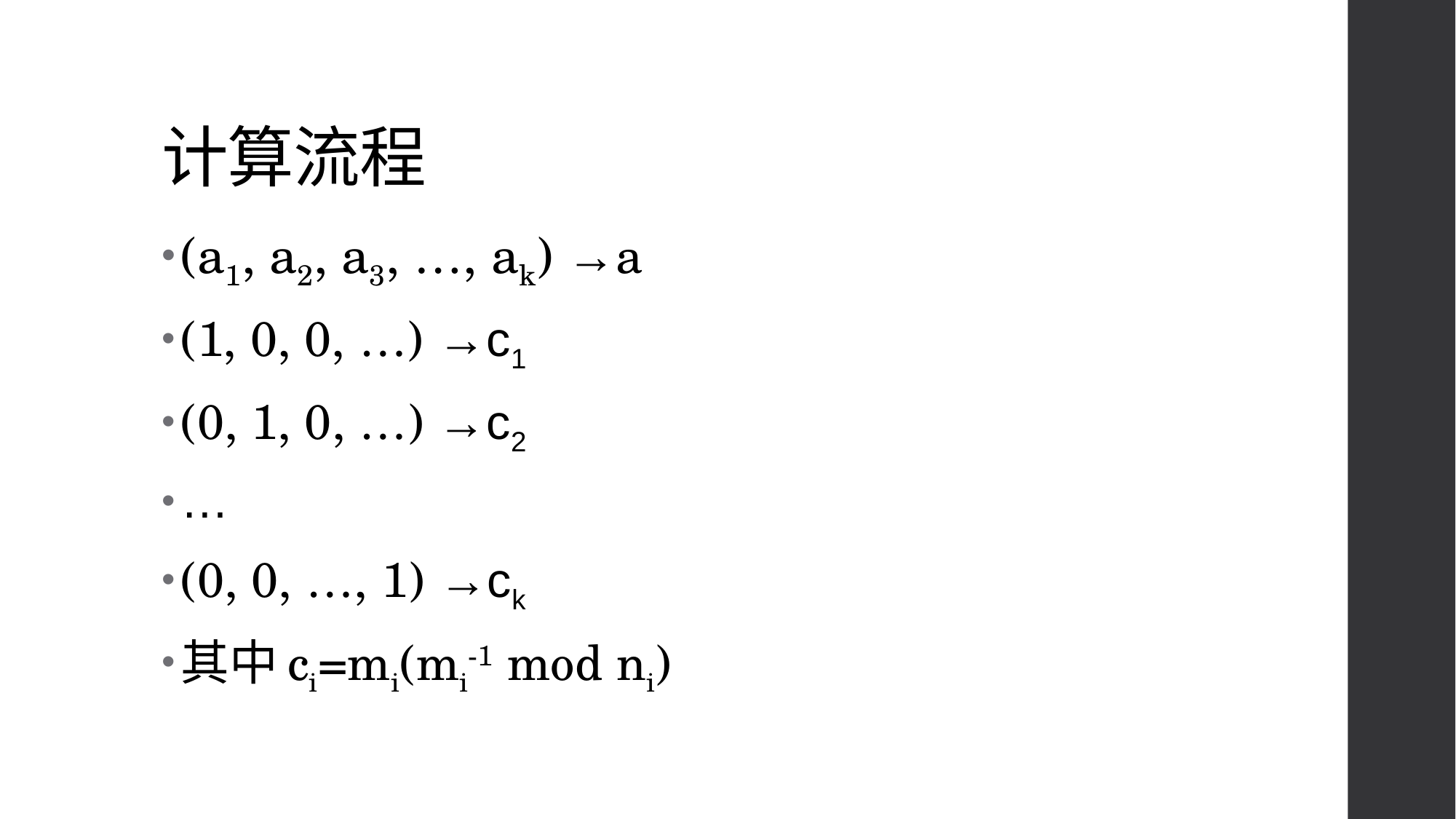

# 计算流程
(a1, a2, a3, …, ak) →a
(1, 0, 0, …) →c1
(0, 1, 0, …) →c2
…
(0, 0, …, 1) →ck
其中ci=mi(mi-1 mod ni)